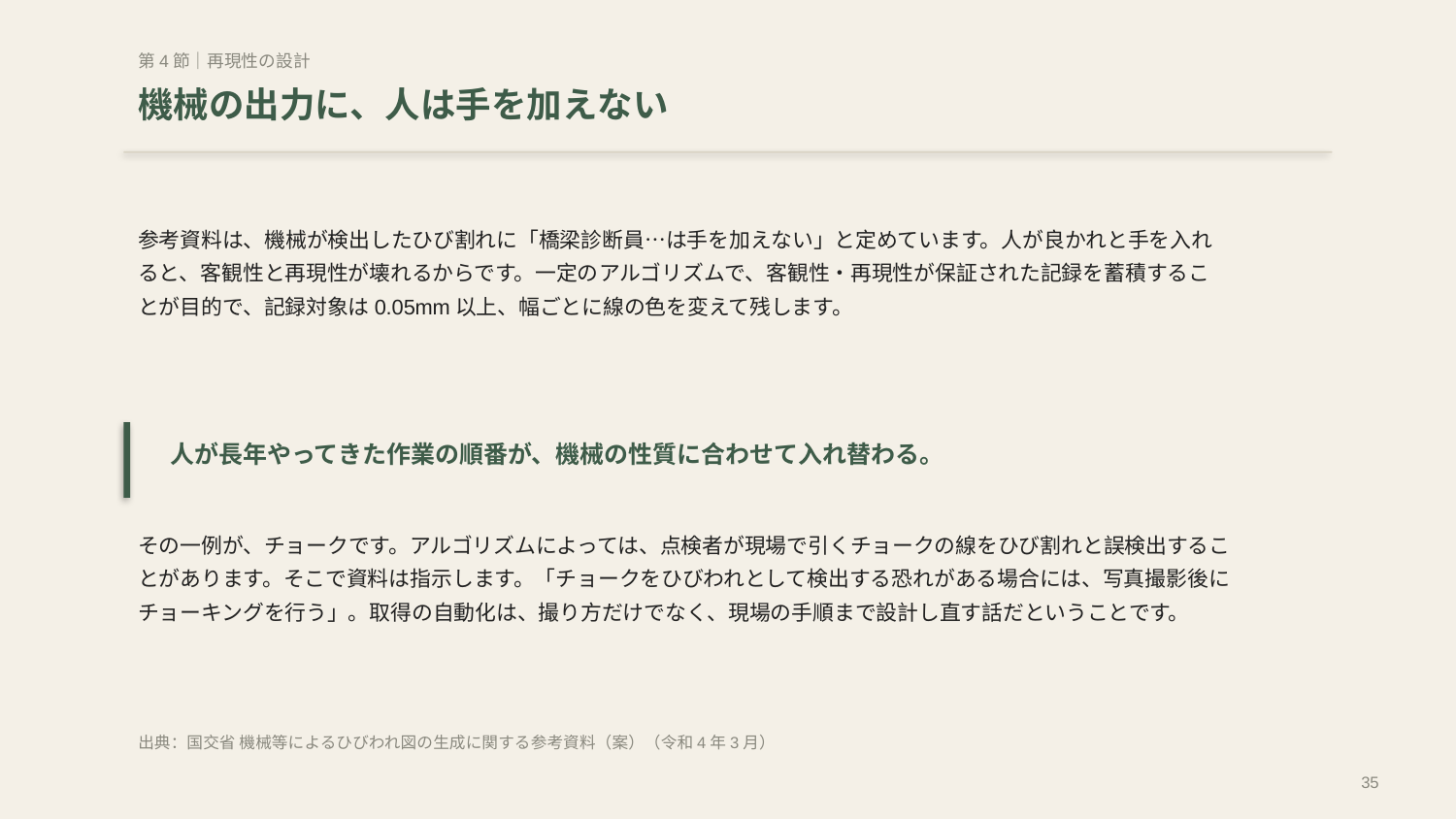

第4節｜再現性の設計
機械の出力に、人は手を加えない

参考資料は、機械が検出したひび割れに「橋梁診断員…は手を加えない」と定めています。人が良かれと手を入れると、客観性と再現性が壊れるからです。一定のアルゴリズムで、客観性・再現性が保証された記録を蓄積することが目的で、記録対象は0.05mm以上、幅ごとに線の色を変えて残します。

人が長年やってきた作業の順番が、機械の性質に合わせて入れ替わる。
その一例が、チョークです。アルゴリズムによっては、点検者が現場で引くチョークの線をひび割れと誤検出することがあります。そこで資料は指示します。「チョークをひびわれとして検出する恐れがある場合には、写真撮影後にチョーキングを行う」。取得の自動化は、撮り方だけでなく、現場の手順まで設計し直す話だということです。
出典：国交省 機械等によるひびわれ図の生成に関する参考資料（案）（令和4年3月）
35